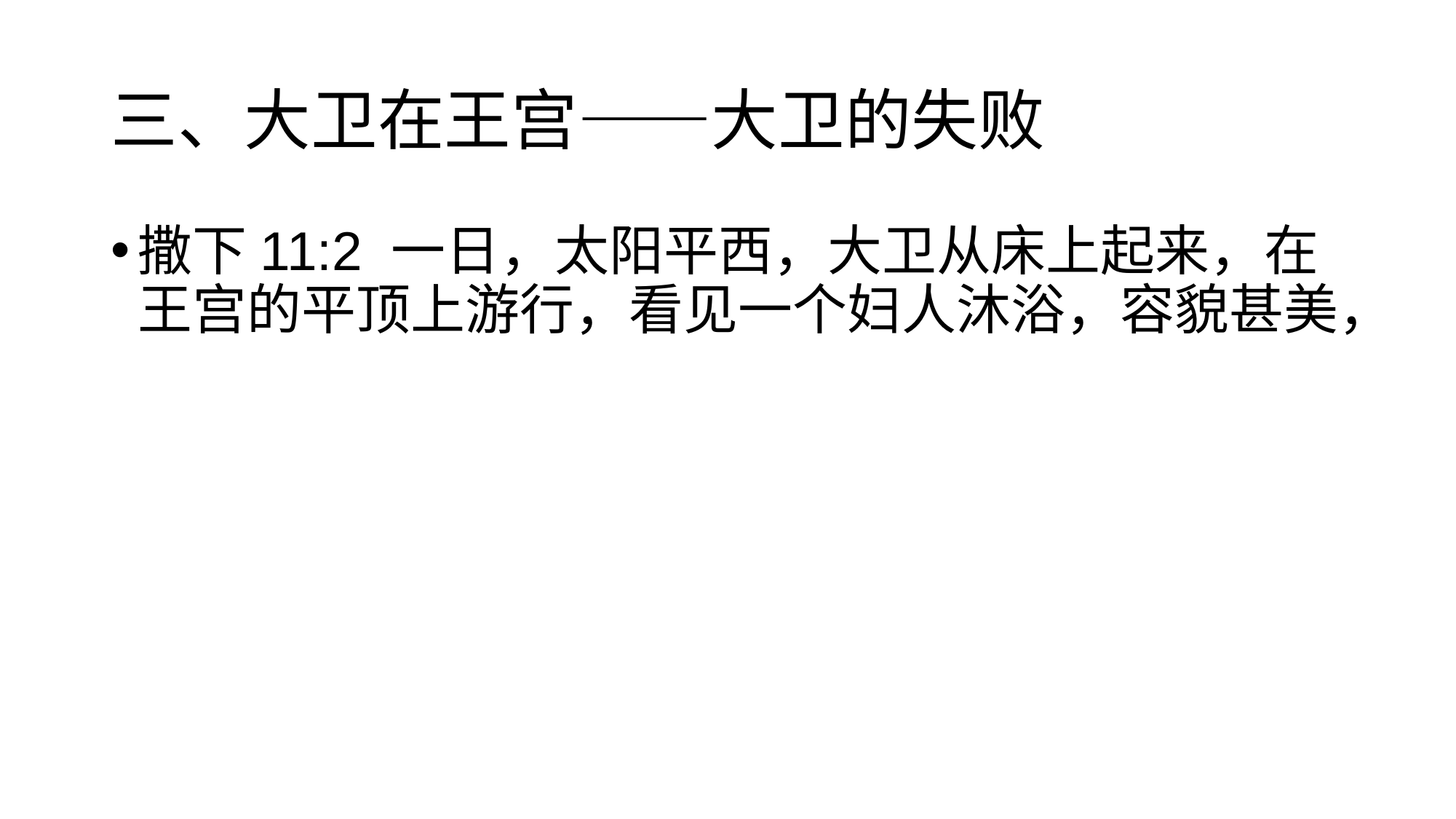

# 三、大卫在王宫——大卫的失败
撒下11:2 一日，太阳平西，大卫从床上起来，在王宫的平顶上游行，看见一个妇人沐浴，容貌甚美，